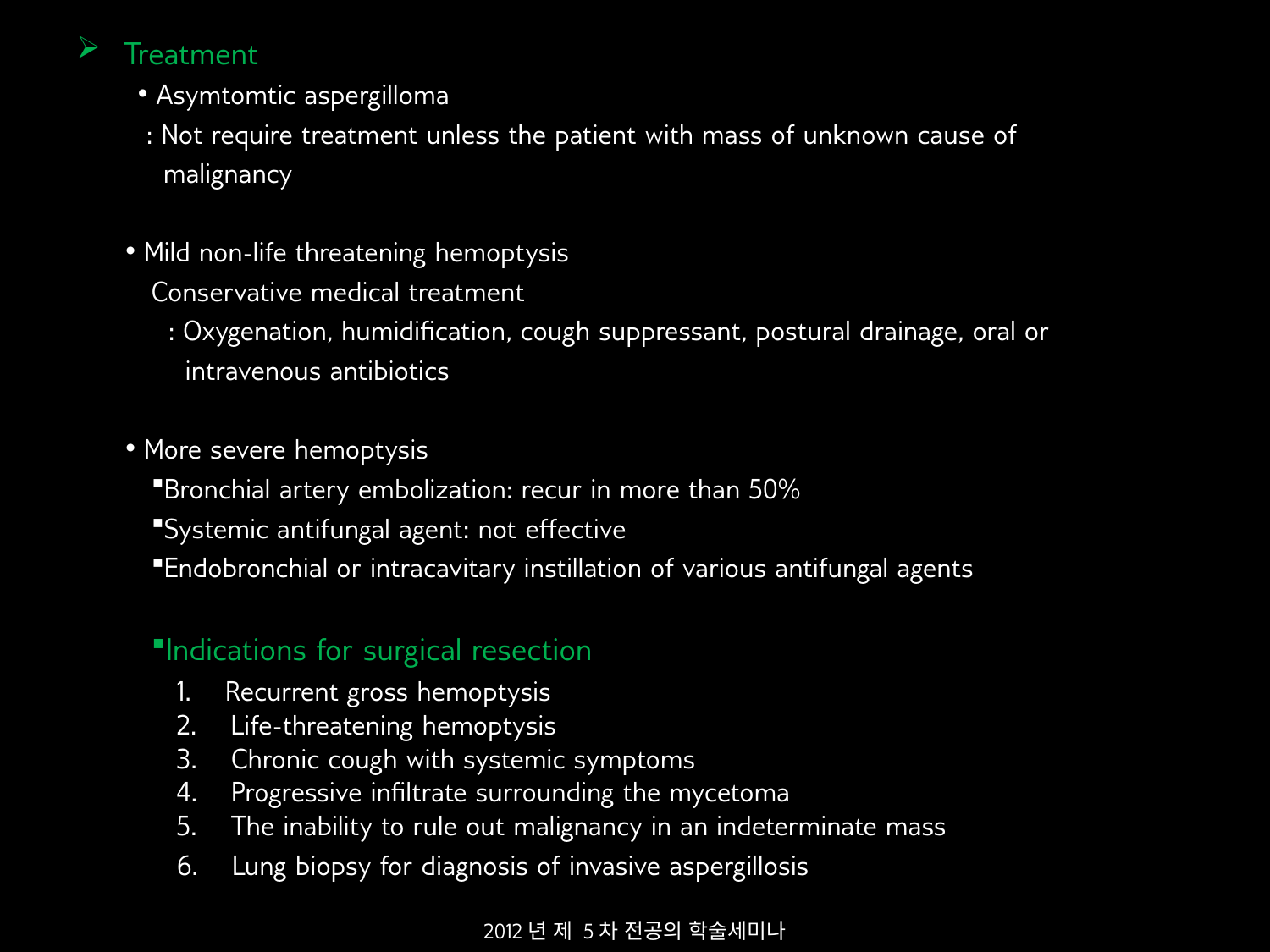

Treatment
 Asymtomtic aspergilloma
 : Not require treatment unless the patient with mass of unknown cause of
   malignancy

 Mild non-life threatening hemoptysis
Conservative medical treatment
  : Oxygenation, humidification, cough suppressant, postural drainage, oral or
    intravenous antibiotics

 More severe hemoptysis
Bronchial artery embolization: recur in more than 50%
Systemic antifungal agent: not effective
Endobronchial or intracavitary instillation of various antifungal agents

Indications for surgical resection
   1.    Recurrent gross hemoptysis
   2.    Life-threatening hemoptysis
   3.    Chronic cough with systemic symptoms
   4.    Progressive infiltrate surrounding the mycetoma
   5.    The inability to rule out malignancy in an indeterminate mass
   6.    Lung biopsy for diagnosis of invasive aspergillosis
2012년 제 5차 전공의 학술세미나